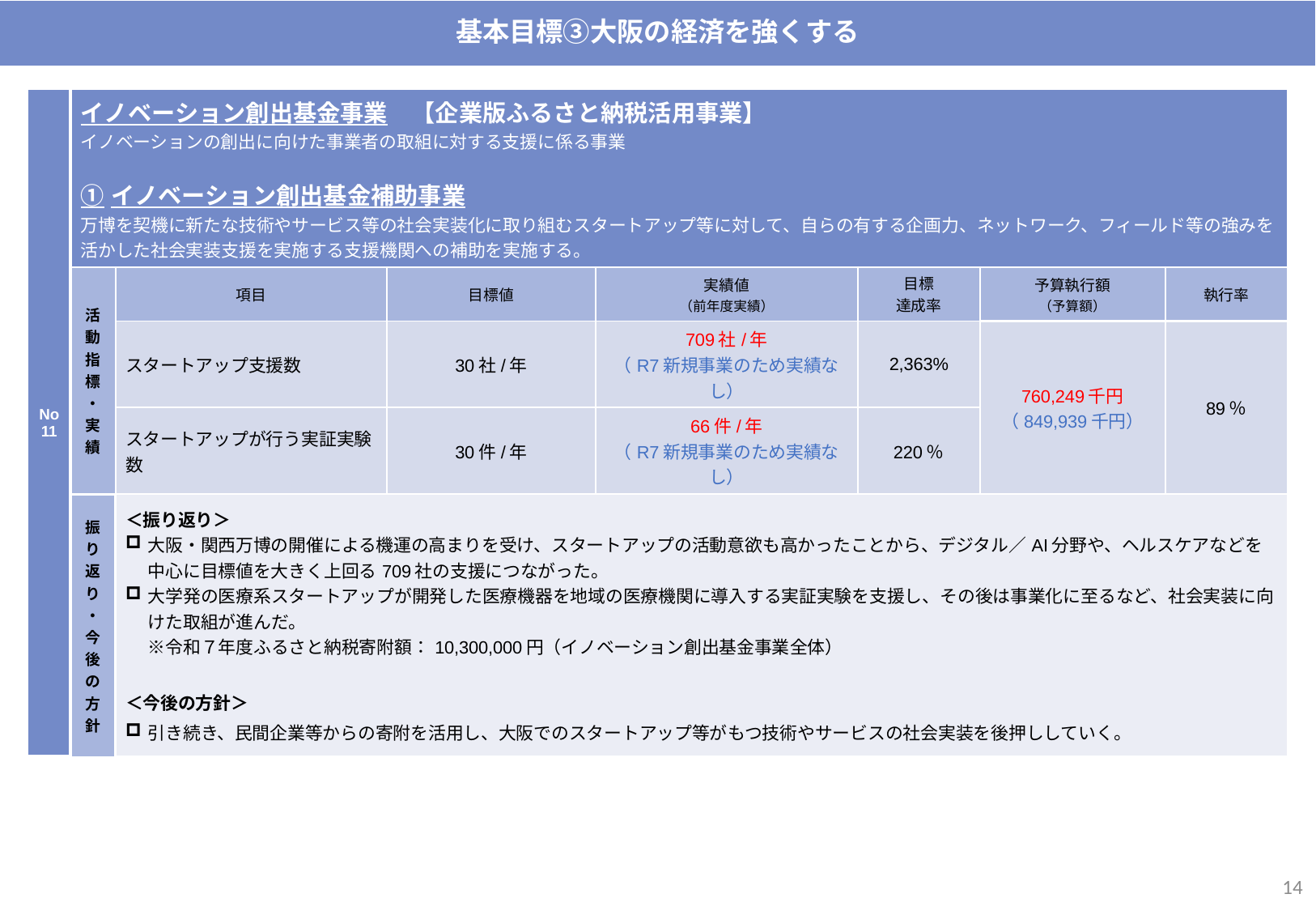

基本目標③大阪の経済を強くする
| No11 | イノベーション創出基金事業　【企業版ふるさと納税活用事業】 イノベーションの創出に向けた事業者の取組に対する支援に係る事業 ①イノベーション創出基金補助事業 万博を契機に新たな技術やサービス等の社会実装化に取り組むスタートアップ等に対して、自らの有する企画力、ネットワーク、フィールド等の強みを活かした社会実装支援を実施する支援機関への補助を実施する。 |  |  |  |  | 公民戦略連携デスクの活動を通じて、企業・大学とwin-winの新たなパートナーシップを築く。また、これまで構築したネットワークを軸に、多様な事業者が連携した取組みを推進。それぞれの強みを活かし社会課題の解決や地域活性化をめざす。 |  |
| --- | --- | --- | --- | --- | --- | --- | --- |
|  | 活動指標・実績 | 項目 | 目標値 | 実績値 （前年度実績） | 目標 達成率 | 予算執行額 （予算額） | 執行率 |
|  |  | スタートアップ支援数 | 30社/年 | 709社/年 （R7新規事業のため実績なし） | 2,363% | 760,249千円 （849,939千円） | 89％ |
|  |  | スタートアップが行う実証実験数 | 30件/年 | 66件/年 （R7新規事業のため実績なし） | 220％ |  |  |
|  | 振り返り・今後の方針 | ＜振り返り＞ 大阪・関西万博の開催による機運の高まりを受け、スタートアップの活動意欲も高かったことから、デジタル／AI分野や、ヘルスケアなどを中心に目標値を大きく上回る709社の支援につながった。 大学発の医療系スタートアップが開発した医療機器を地域の医療機関に導入する実証実験を支援し、その後は事業化に至るなど、社会実装に向けた取組が進んだ。 ※令和７年度ふるさと納税寄附額：10,300,000円（イノベーション創出基金事業全体） ＜今後の方針＞ 引き続き、民間企業等からの寄附を活用し、大阪でのスタートアップ等がもつ技術やサービスの社会実装を後押ししていく。 |  |  |  |  |  |
14